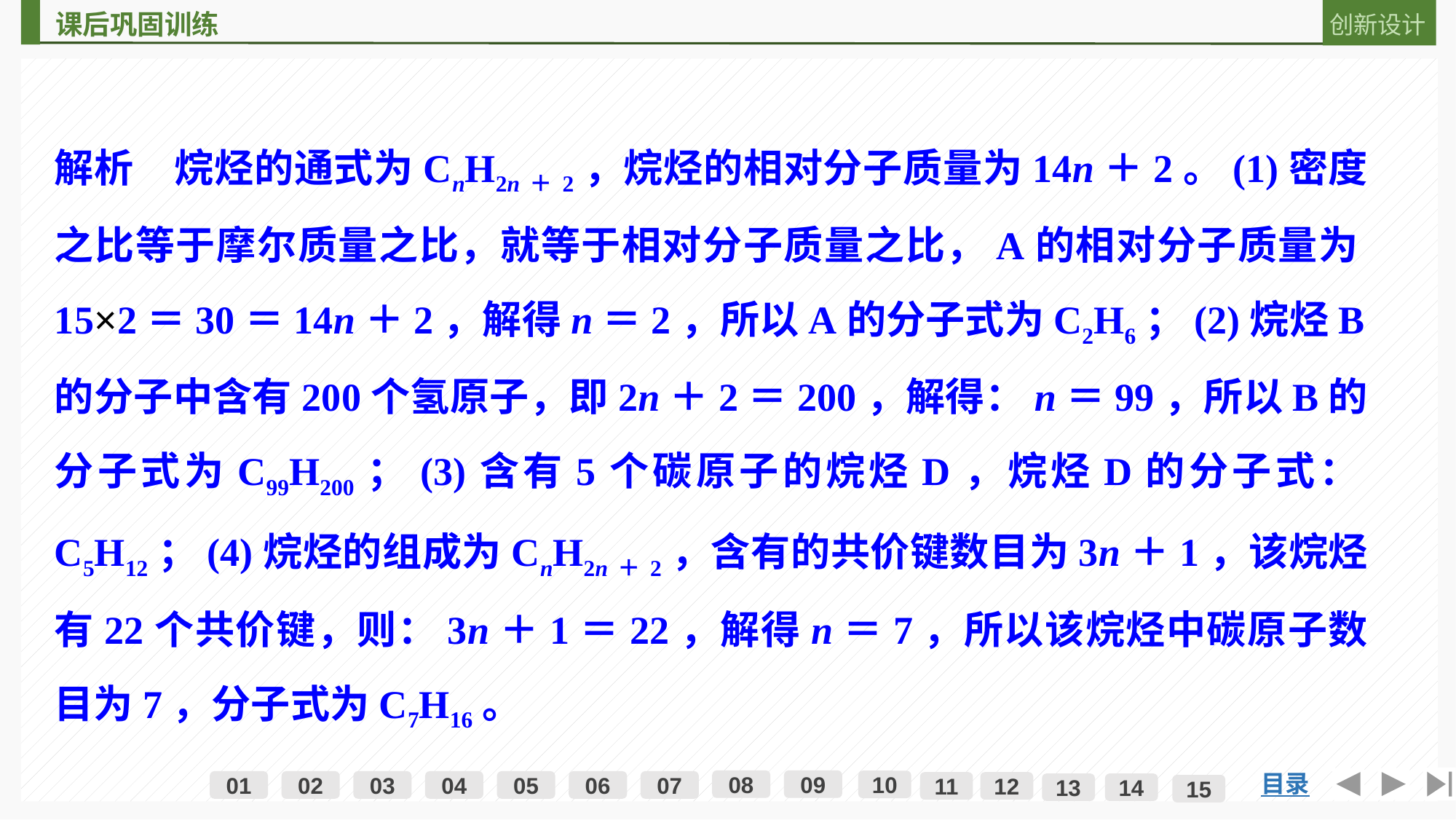

解析　烷烃的通式为CnH2n＋2，烷烃的相对分子质量为14n＋2。(1)密度之比等于摩尔质量之比，就等于相对分子质量之比，A的相对分子质量为15×2＝30＝14n＋2，解得n＝2，所以A的分子式为C2H6；(2)烷烃B的分子中含有200个氢原子，即2n＋2＝200，解得：n＝99，所以B的分子式为C99H200；(3)含有5个碳原子的烷烃D，烷烃D的分子式：C5H12；(4)烷烃的组成为CnH2n＋2，含有的共价键数目为3n＋1，该烷烃有22个共价键，则：3n＋1＝22，解得n＝7，所以该烷烃中碳原子数目为7，分子式为C7H16。